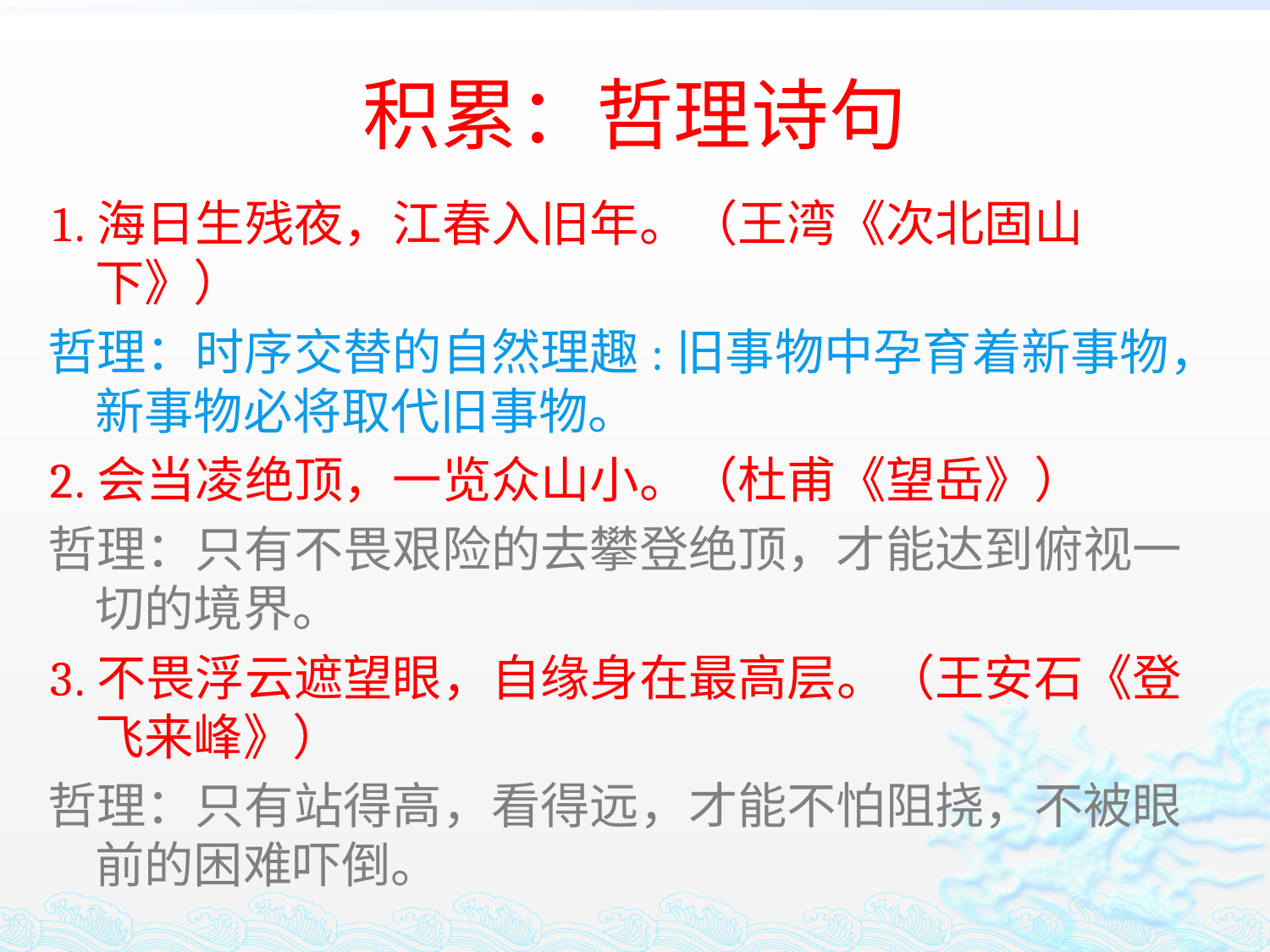

# 积累：哲理诗句
1.海日生残夜，江春入旧年。（王湾《次北固山下》）
哲理：时序交替的自然理趣:旧事物中孕育着新事物，新事物必将取代旧事物。
2.会当凌绝顶，一览众山小。（杜甫《望岳》）
哲理：只有不畏艰险的去攀登绝顶，才能达到俯视一切的境界。
3.不畏浮云遮望眼，自缘身在最高层。（王安石《登飞来峰》）
哲理：只有站得高，看得远，才能不怕阻挠，不被眼前的困难吓倒。